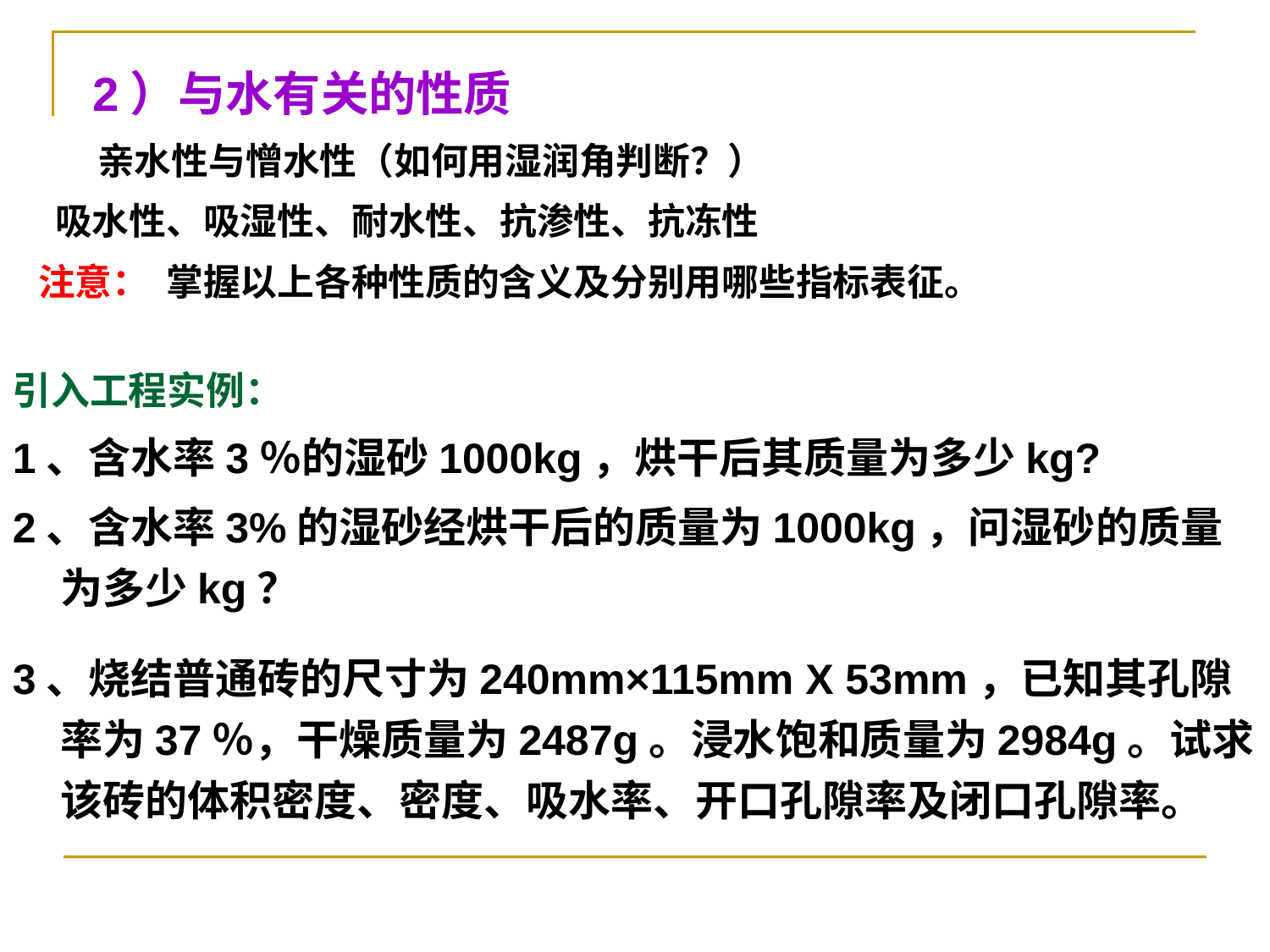

2）与水有关的性质
         亲水性与憎水性（如何用湿润角判断？）
    吸水性、吸湿性、耐水性、抗渗性、抗冻性
  注意：  掌握以上各种性质的含义及分别用哪些指标表征。

引入工程实例：
1、含水率3％的湿砂1000kg，烘干后其质量为多少kg?
2、含水率3%的湿砂经烘干后的质量为1000kg，问湿砂的质量为多少kg？
3、烧结普通砖的尺寸为240mm×115mm X 53mm，已知其孔隙率为37％，干燥质量为2487g。浸水饱和质量为2984g。试求该砖的体积密度、密度、吸水率、开口孔隙率及闭口孔隙率。